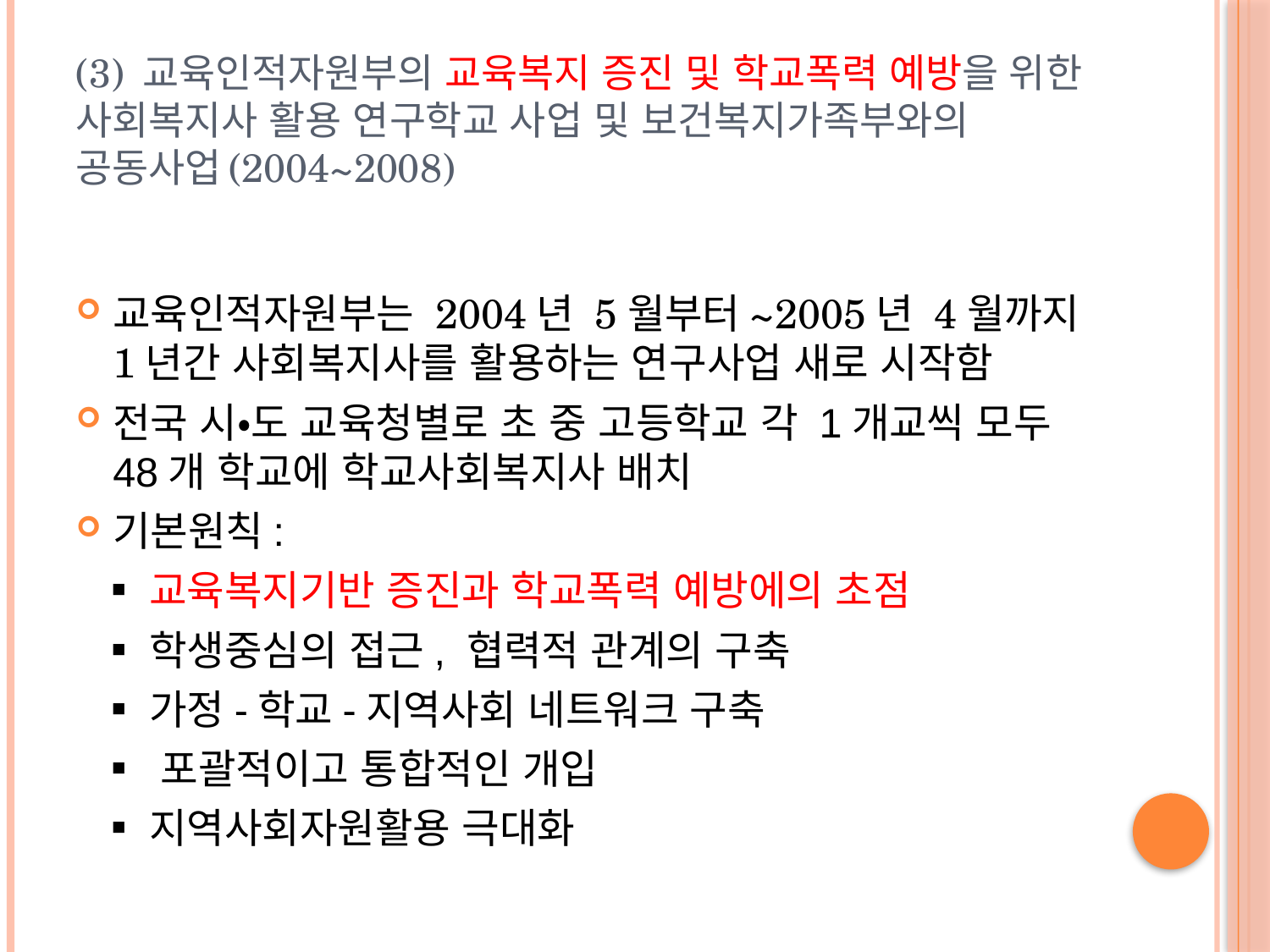

# (3) 교육인적자원부의 교육복지 증진 및 학교폭력 예방을 위한 사회복지사 활용 연구학교 사업 및 보건복지가족부와의 공동사업(2004~2008)

교육인적자원부는 2004년 5월부터~2005년 4월까지 1년간 사회복지사를 활용하는 연구사업 새로 시작함
전국 시•도 교육청별로 초 중 고등학교 각 1개교씩 모두 48개 학교에 학교사회복지사 배치
기본원칙:
  ▪교육복지기반 증진과 학교폭력 예방에의 초점
  ▪학생중심의 접근, 협력적 관계의 구축
  ▪가정-학교-지역사회 네트워크 구축
  ▪ 포괄적이고 통합적인 개입
  ▪지역사회자원활용 극대화